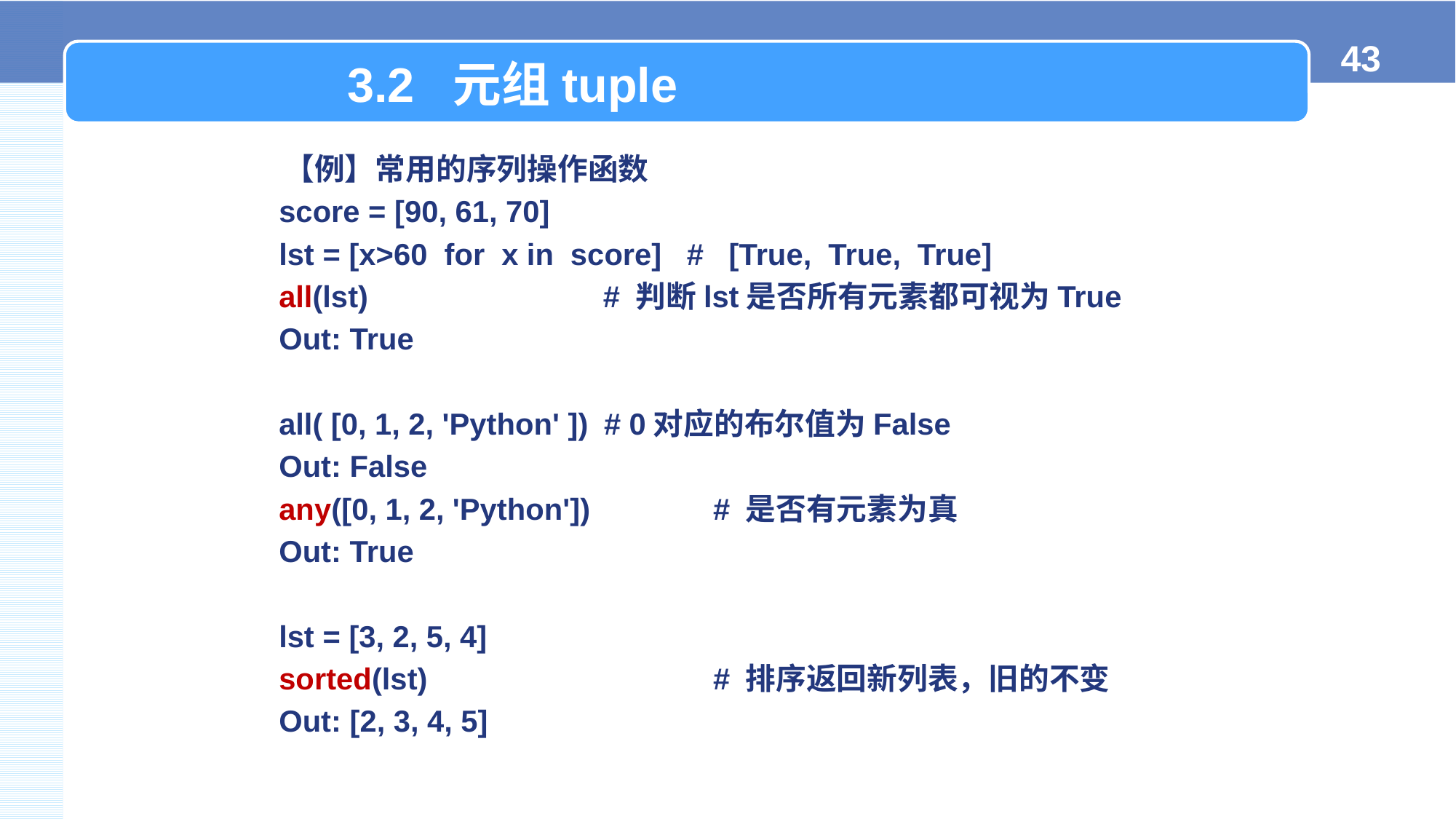

3.2  元组tuple
      【例】常用的序列操作函数
score = [90, 61, 70]
lst = [x>60  for  x in  score]   #   [True,  True,  True]
all(lst)	                          # 判断lst是否所有元素都可视为True
Out: True

all( [0, 1, 2, 'Python' ])	# 0对应的布尔值为False
Out: False
any([0, 1, 2, 'Python'])   	# 是否有元素为真
Out: True

lst = [3, 2, 5, 4]
sorted(lst)			# 排序返回新列表，旧的不变
Out: [2, 3, 4, 5]